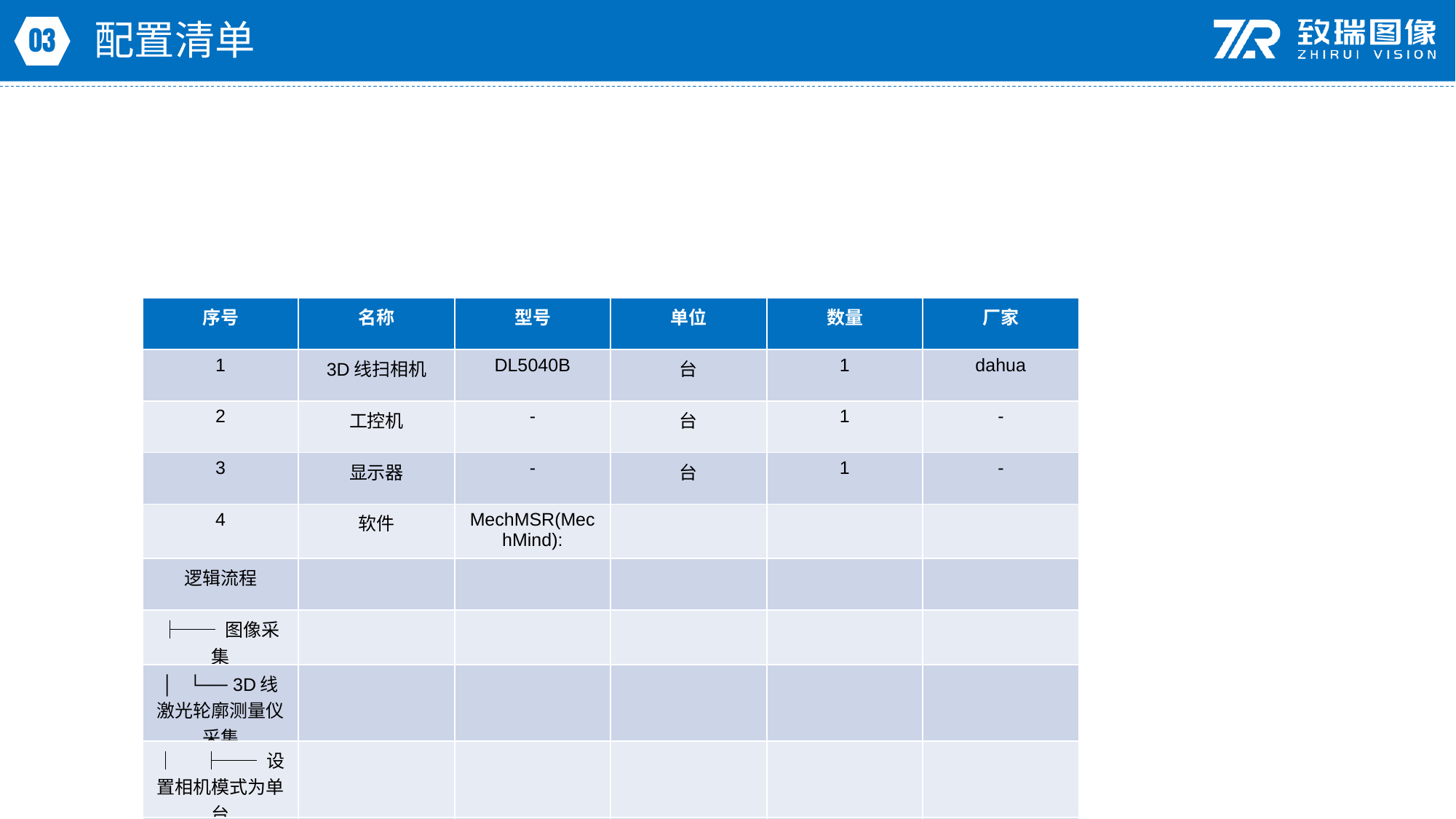

配置清单
03
| 序号 | 名称 | 型号 | 单位 | 数量 | 厂家 |
| --- | --- | --- | --- | --- | --- |
| 1 | 3D线扫相机 | DL5040B | 台 | 1 | dahua |
| 2 | 工控机 | - | 台 | 1 | - |
| 3 | 显示器 | - | 台 | 1 | - |
| 4 | 软件 | MechMSR(MechMind): |  |  |  |
| 逻辑流程 |  |  |  |  |  |
| ├── 图像采集 |  |  |  |  |  |
| │ └── 3D线激光轮廓测量仪采集 |  |  |  |  |  |
| │ ├── 设置相机模式为单台 |  |  |  |  |  |
| │ ├── 开启虚拟模式（调试阶段） |  |  |  |  |  |
| │ ├── 配置扫描行数与Y轴分辨率匹配传送带速度（0.3m/s） |  |  |  |  |  |
| │ └── 设置触发间隔与触发源为软触发 |  |  |  |  |  |
| ├── 预处理 |  |  |  |  |  |
| │ ├── 表面点过滤（通过法向） |  |  |  |  |  |
| │ │ ├── 使用特征区域框选直尺主体区域 |  |  |  |  |  |
| │ │ ├── 法向量最大角度设为85°（过滤倾斜噪点） |  |  |  |  |  |
| │ │ └── 噪声去除等级设为中度 |  |  |  |  |  |
| │ └── 表面对齐 |  |  |  |  |  |
| │ ├── 使用2D匹配模板编辑器制作直尺边缘特征模板 |  |  |  |  |  |
| │ ├── 设置特征区域模式为合并模式 |  |  |  |  |  |
| │ └── 拟合方法选择鲁棒（离群点百分比设为10%） |  |  |  |  |  |
| ├── 垂直度检测 |  |  |  |  |  |
| │ ├── 通过特征创建线（两点连线） |  |  |  |  |  |
| │ │ ├── 输入直尺长边与宽边的特征点（通过定位轮廓线特征点获取） |  |  |  |  |  |
| │ │ └── 设置Epsilon值为0.1mm（精确捕捉边缘转折点） |  |  |  |  |  |
| │ └── 测量轮廓线夹角 |  |  |  |  |  |
| │ ├── 输入两条拟合直线（长边与宽边） |  |  |  |  |  |
| │ ├── 设置合格范围 | 套 | 1 | MechMSR(MechMind): |  |  |
| 逻辑流程 |  |  |  |  |  |
| ├── 图像采集 |  |  |  |  |  |
| │ └── 3D线激光轮廓测量仪采集 |  |  |  |  |  |
| │ ├── 设置相机模式为单台 |  |  |  |  |  |
| │ ├── 开启虚拟模式（调试阶段） |  |  |  |  |  |
| │ ├── 配置扫描行数与Y轴分辨率匹配传送带速度（0.3m/s） |  |  |  |  |  |
| │ └── 设置触发间隔与触发源为软触发 |  |  |  |  |  |
| ├── 预处理 |  |  |  |  |  |
| │ ├── 表面点过滤（通过法向） |  |  |  |  |  |
| │ │ ├── 使用特征区域框选直尺主体区域 |  |  |  |  |  |
| │ │ ├── 法向量最大角度设为85°（过滤倾斜噪点） |  |  |  |  |  |
| │ │ └── 噪声去除等级设为中度 |  |  |  |  |  |
| │ └── 表面对齐 |  |  |  |  |  |
| │ ├── 使用2D匹配模板编辑器制作直尺边缘特征模板 |  |  |  |  |  |
| │ ├── 设置特征区域模式为合并模式 |  |  |  |  |  |
| │ └── 拟合方法选择鲁棒（离群点百分比设为10%） |  |  |  |  |  |
| ├── 垂直度检测 |  |  |  |  |  |
| │ ├── 通过特征创建线（两点连线） |  |  |  |  |  |
| │ │ ├── 输入直尺长边与宽边的特征点（通过定位轮廓线特征点获取） |  |  |  |  |  |
| │ │ └── 设置Epsilon值为0.1mm（精确捕捉边缘转折点） |  |  |  |  |  |
| │ └── 测量轮廓线夹角 |  |  |  |  |  |
| │ ├── 输入两条拟合直线（长边与宽边） |  |  |  |  |  |
| │ ├── 设置合格范围 |  |  |  |  |  |